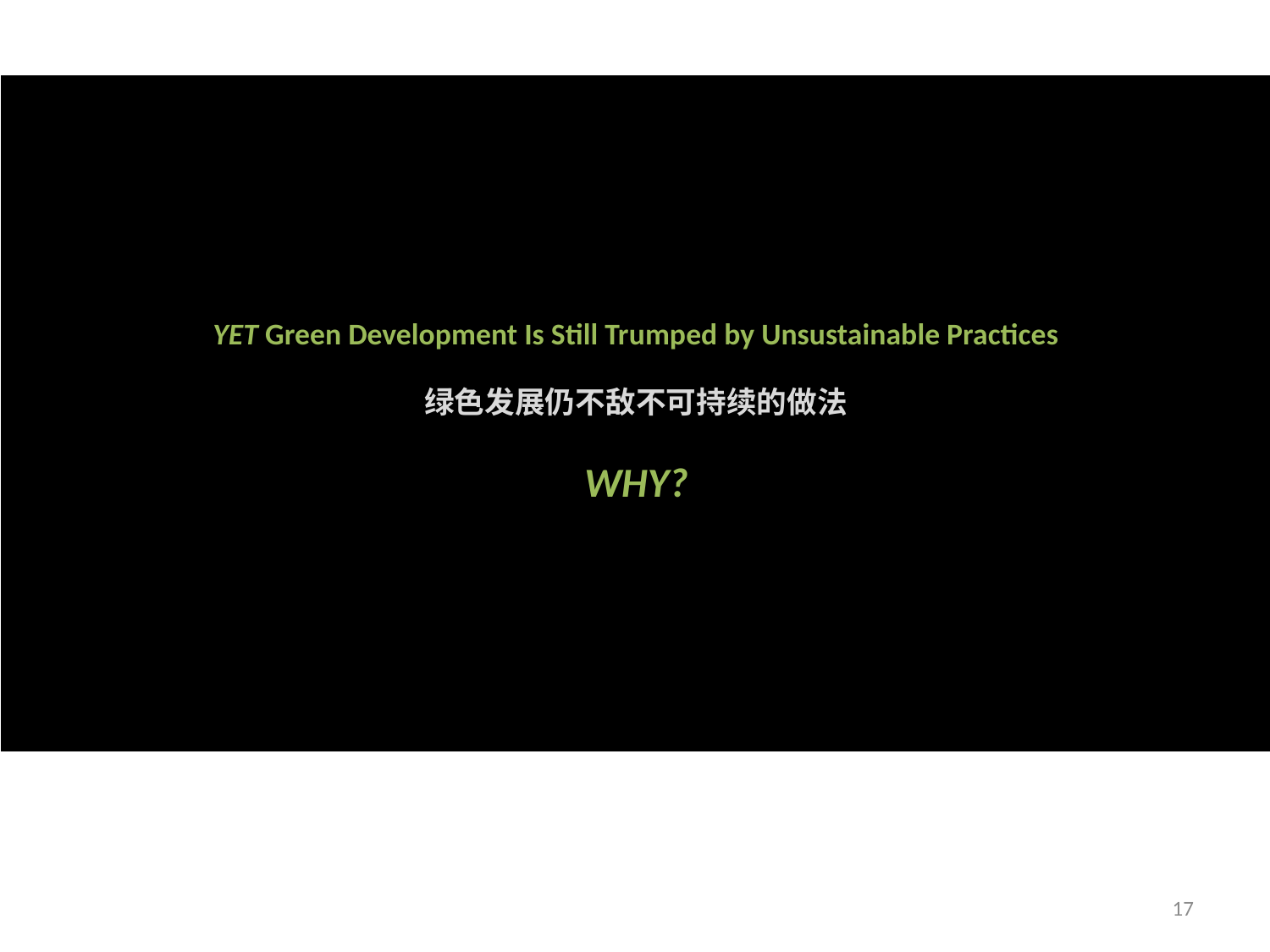

# YET Green Development Is Still Trumped by Unsustainable Practices 绿色发展仍不敌不可持续的做法 WHY?
17